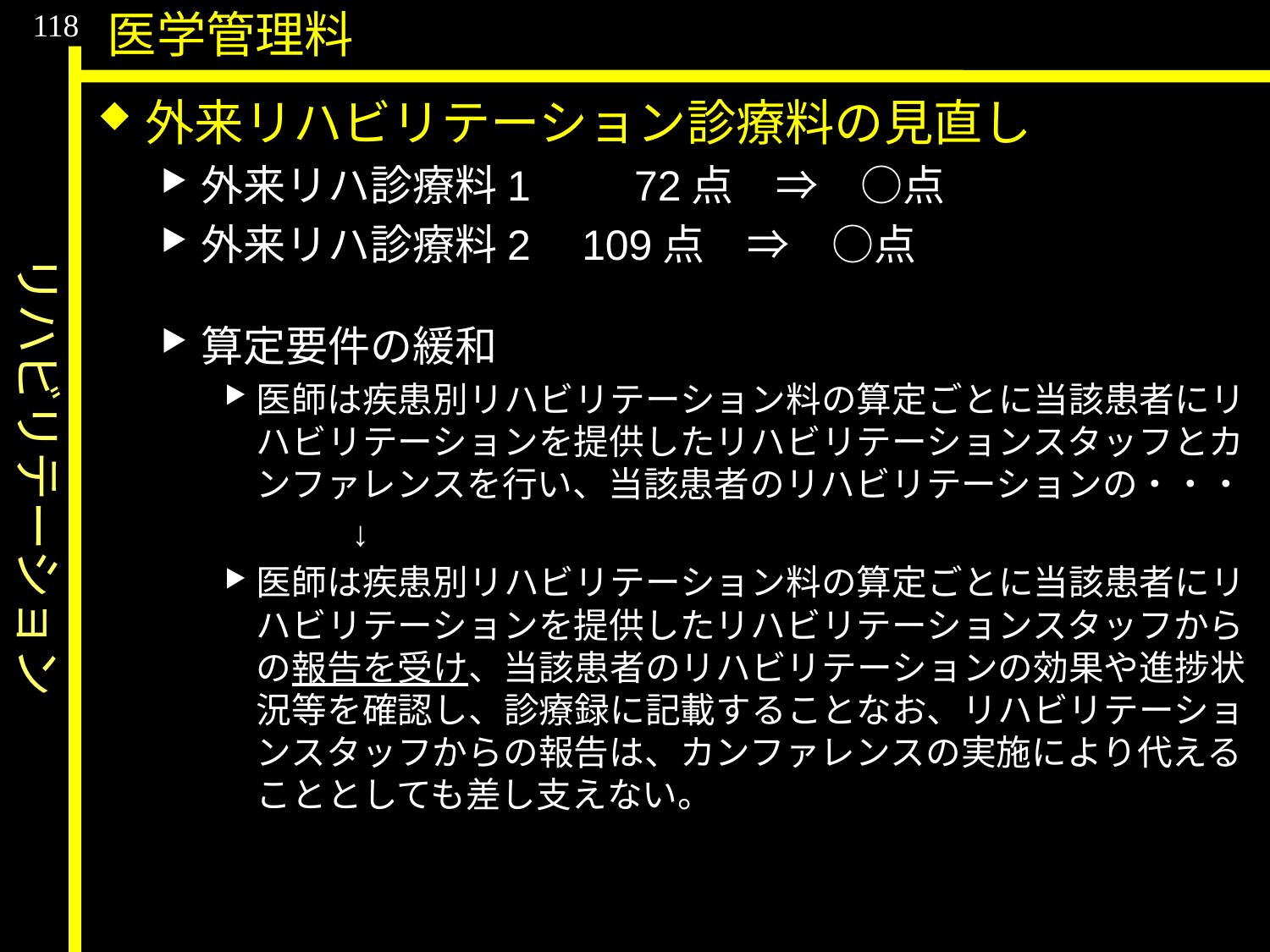

リハビリテーション
118
医学管理料

外来リハビリテーション診療料の見直し
外来リハ診療料1	　72点　⇒　○点
外来リハ診療料2	109点　⇒　○点

算定要件の緩和
医師は疾患別リハビリテーション料の算定ごとに当該患者にリハビリテーションを提供したリハビリテーションスタッフとカンファレンスを行い、当該患者のリハビリテーションの・・・
	↓
医師は疾患別リハビリテーション料の算定ごとに当該患者にリハビリテーションを提供したリハビリテーションスタッフからの報告を受け、当該患者のリハビリテーションの効果や進捗状況等を確認し、診療録に記載することなお、リハビリテーションスタッフからの報告は、カンファレンスの実施により代えることとしても差し支えない。